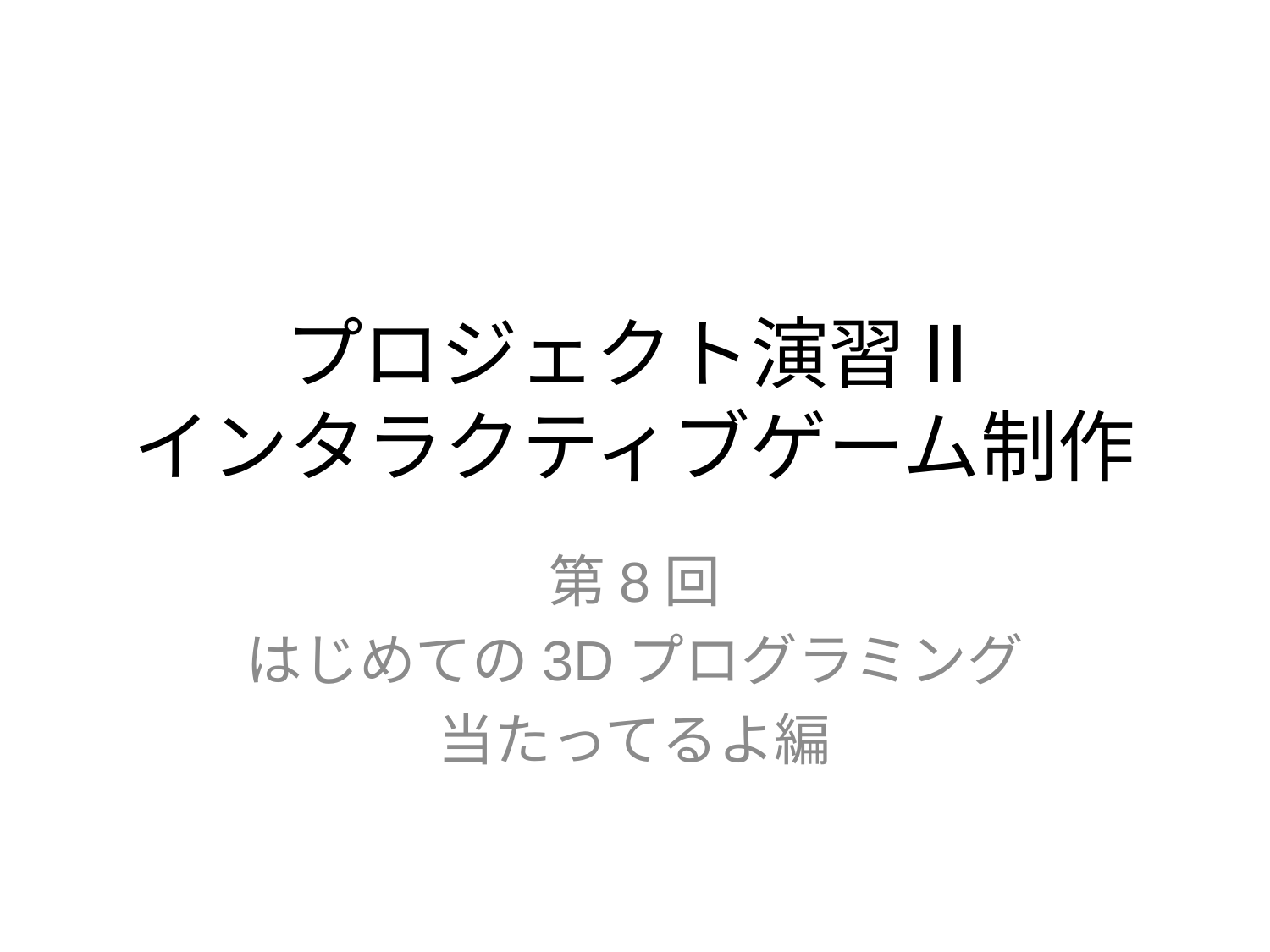

# プロジェクト演習Ⅱ インタラクティブゲーム制作
第8回
はじめての3Dプログラミング
当たってるよ編